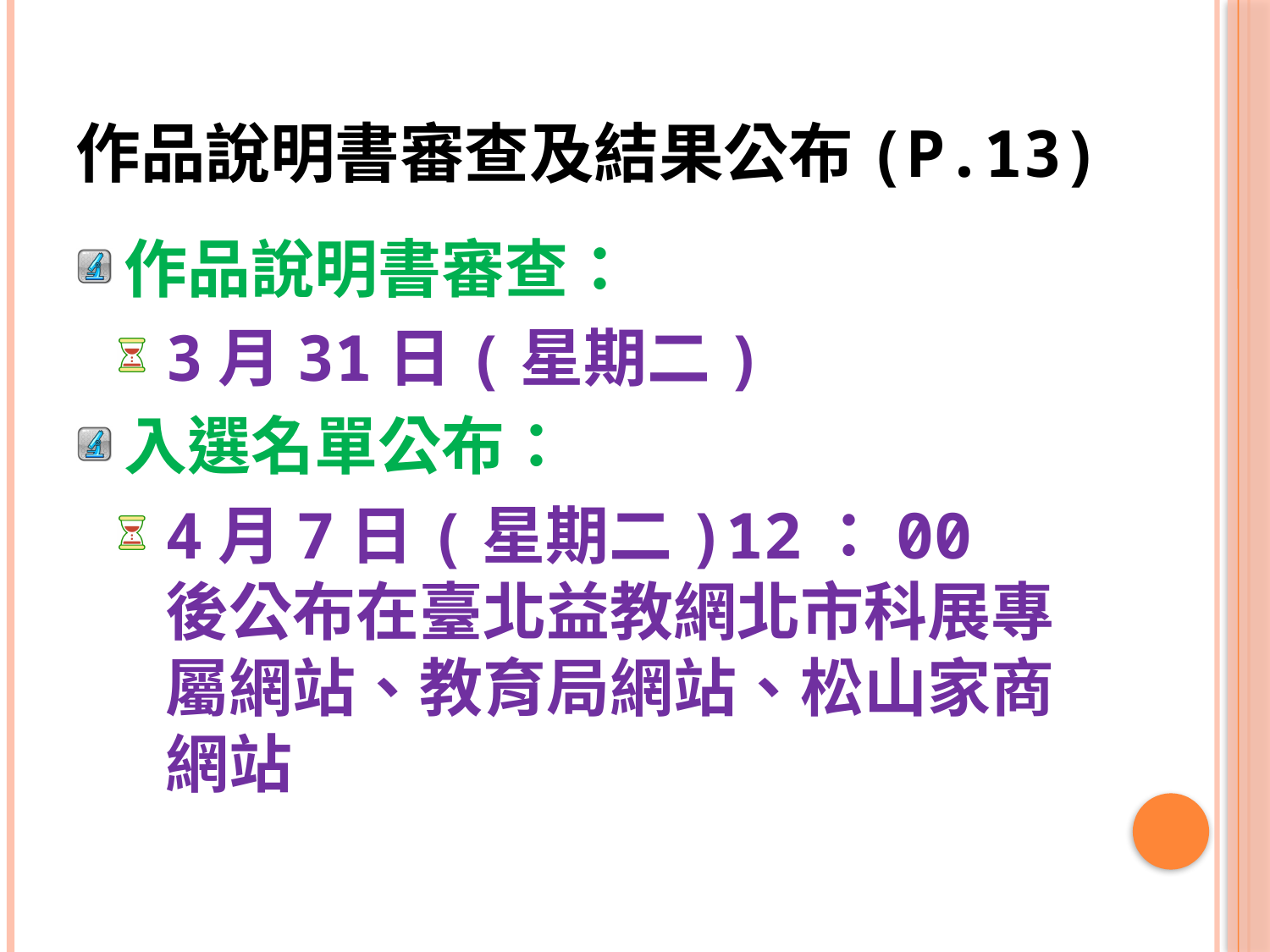

# 作品說明書審查及結果公布(P.13)
作品說明書審查：
3月31日(星期二)
入選名單公布：
4月7日(星期二)12：00 後公布在臺北益教網北市科展專屬網站、教育局網站、松山家商網站